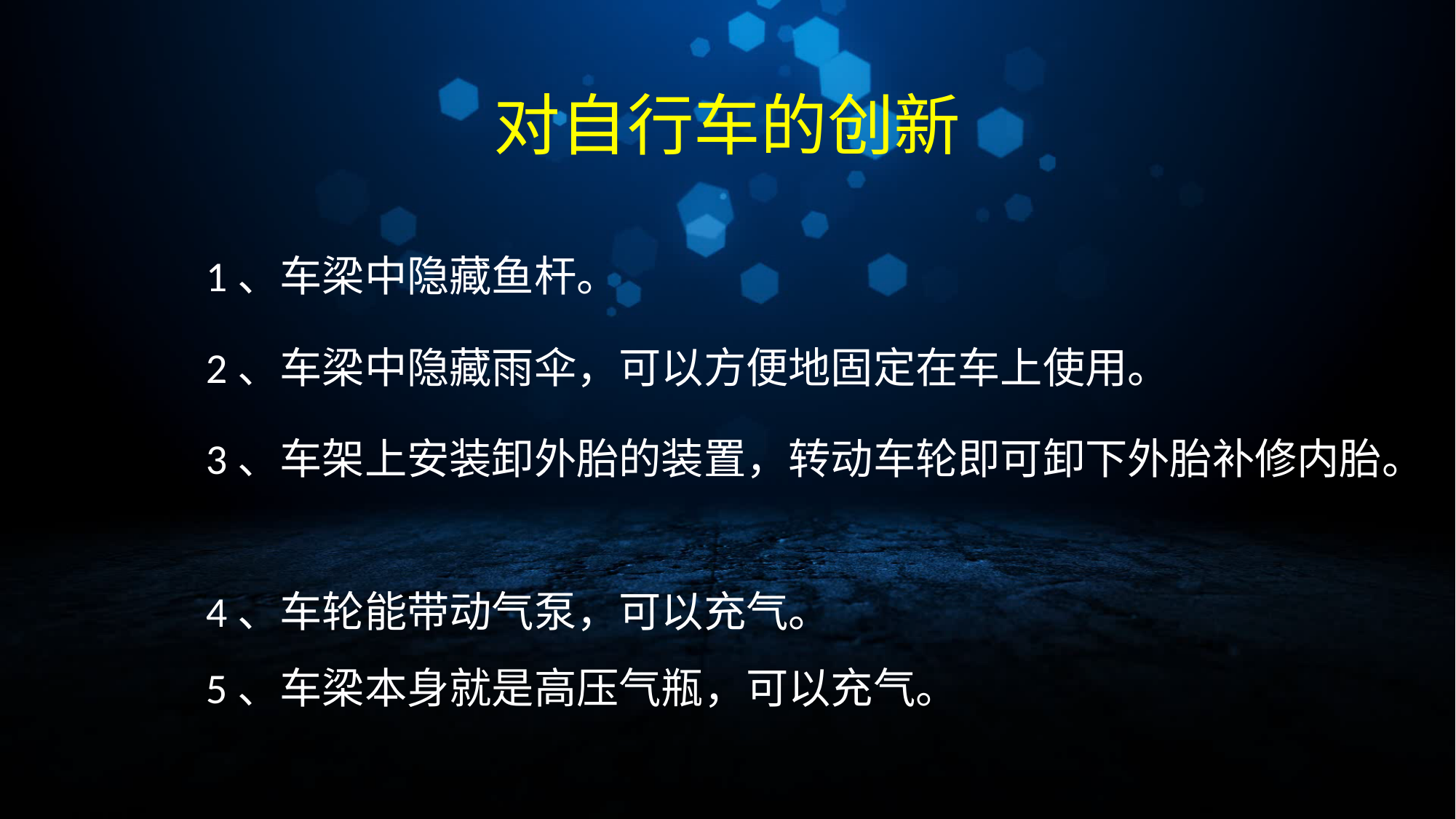

# 对自行车的创新
　　1、车梁中隐藏鱼杆。
　　2、车梁中隐藏雨伞，可以方便地固定在车上使用。
　　3、车架上安装卸外胎的装置，转动车轮即可卸下外胎补修内胎。
　　4、车轮能带动气泵，可以充气。
　　5、车梁本身就是高压气瓶，可以充气。